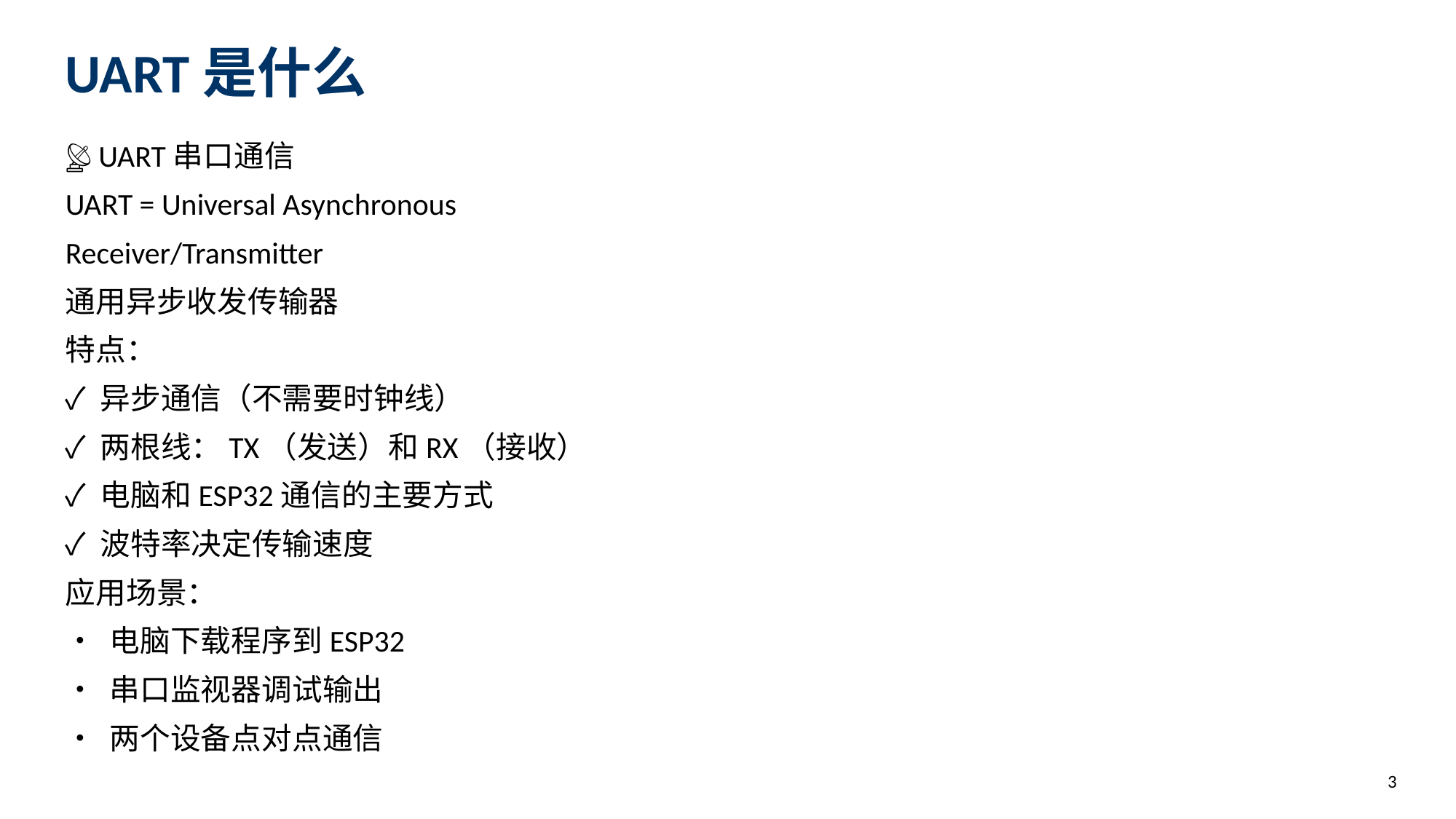

UART是什么
📡 UART串口通信
UART = Universal Asynchronous
Receiver/Transmitter
通用异步收发传输器
特点：
✓ 异步通信（不需要时钟线）
✓ 两根线：TX（发送）和RX（接收）
✓ 电脑和ESP32通信的主要方式
✓ 波特率决定传输速度
应用场景：
• 电脑下载程序到ESP32
• 串口监视器调试输出
• 两个设备点对点通信
3